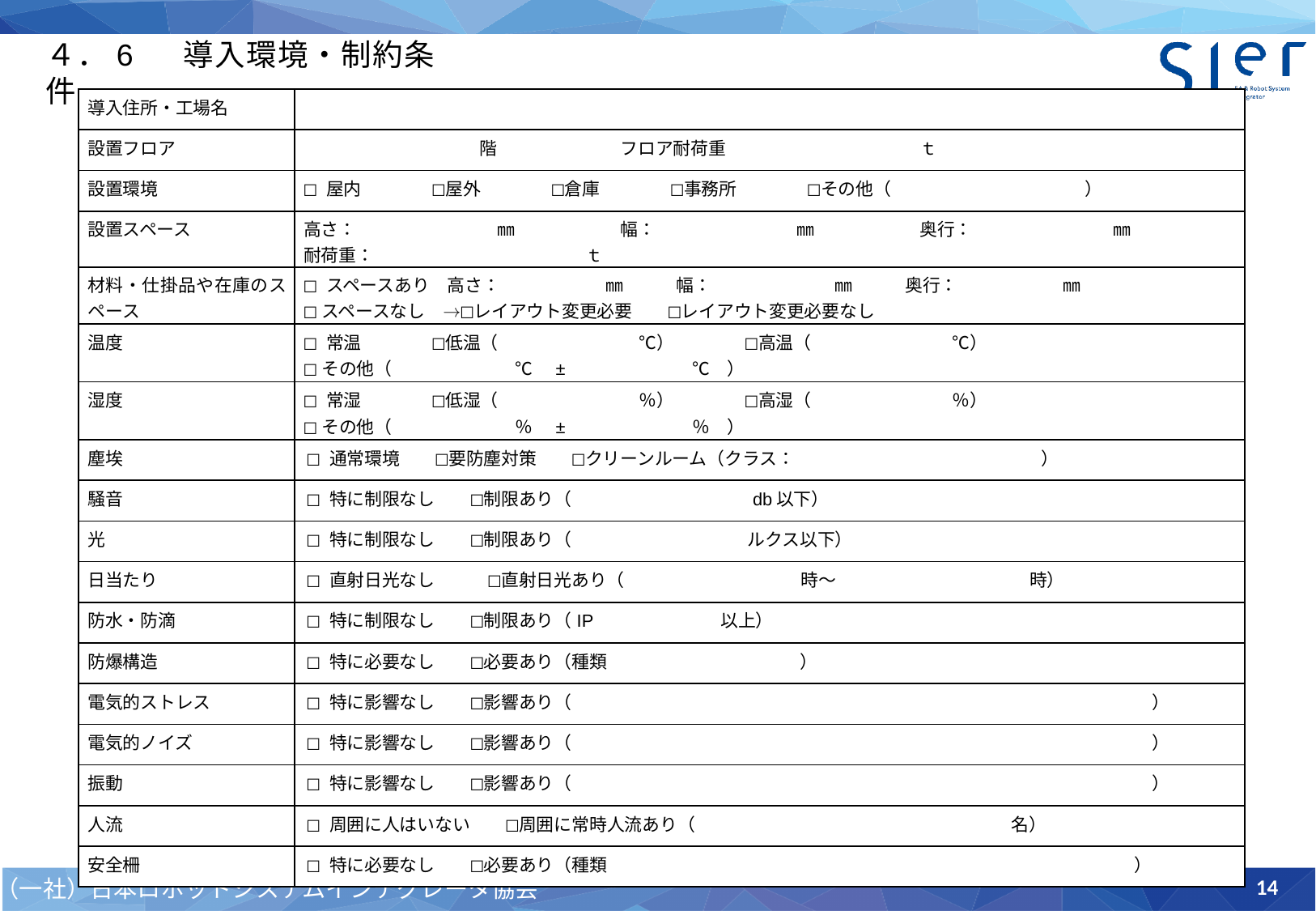

４．6 　導入環境・制約条件
| 導入住所・工場名 |  |
| --- | --- |
| 設置フロア | 階　　　　　　　フロア耐荷重　　　　　　　　　　　ｔ |
| 設置環境 | □屋内　　　　□屋外　　　　□倉庫　　　　□事務所　　　　□その他（　　　　　　　　　　　） |
| 設置スペース | 高さ：　　　　　　　　㎜　　　　　　幅：　　　　　　　　㎜　　　　　　奥行：　　　　　　　　㎜　 耐荷重：　　　　　　　　　　　　ｔ |
| 材料・仕掛品や在庫のスペース | □スペースあり　高さ：　　　　　　㎜　　　幅：　　　　　　　㎜　　　奥行：　　　　　　㎜　 □スペースなし　→□レイアウト変更必要　　□レイアウト変更必要なし |
| 温度 | □常温　　　　□低温（　　　　　　　　℃）　　　　□高温（　　　　　　　　℃） □その他（　　　　　　　℃　±　　　　　　　℃　） |
| 湿度 | □常湿　　　　□低湿（　　　　　　　　％）　　　　□高湿（　　　　　　　　％） □その他（　　　　　　　％　±　　　　　　　％　） |
| 塵埃 | □通常環境　　□要防塵対策　　□クリーンルーム（クラス：　　　　　　　　　　　　　　） |
| 騒音 | □特に制限なし　　□制限あり（　　　　　　　　　　db以下） |
| 光 | □特に制限なし　　□制限あり（　　　　　　　　　　ルクス以下） |
| 日当たり | □直射日光なし　　　□直射日光あり（　　　　　　　　　　時～　　　　　　　　　　　時） |
| 防水・防滴 | □特に制限なし　　□制限あり（IP　　　　　　　以上） |
| 防爆構造 | □特に必要なし　　□必要あり（種類　　　　　　　　　　　） |
| 電気的ストレス | □特に影響なし　　□影響あり（　　　　　　　　　　　　　　　　　　　　　　　　　　　　　　　　　） |
| 電気的ノイズ | □特に影響なし　　□影響あり（　　　　　　　　　　　　　　　　　　　　　　　　　　　　　　　　　） |
| 振動 | □特に影響なし　　□影響あり（　　　　　　　　　　　　　　　　　　　　　　　　　　　　　　　　　） |
| 人流 | □周囲に人はいない　　□周囲に常時人流あり（　　　　　　　　　　　　　　　　　　名） |
| 安全柵 | □特に必要なし　　□必要あり（種類　　　　　　　　　　　　　　　　　　　　　　　　　　　　　　） |
14